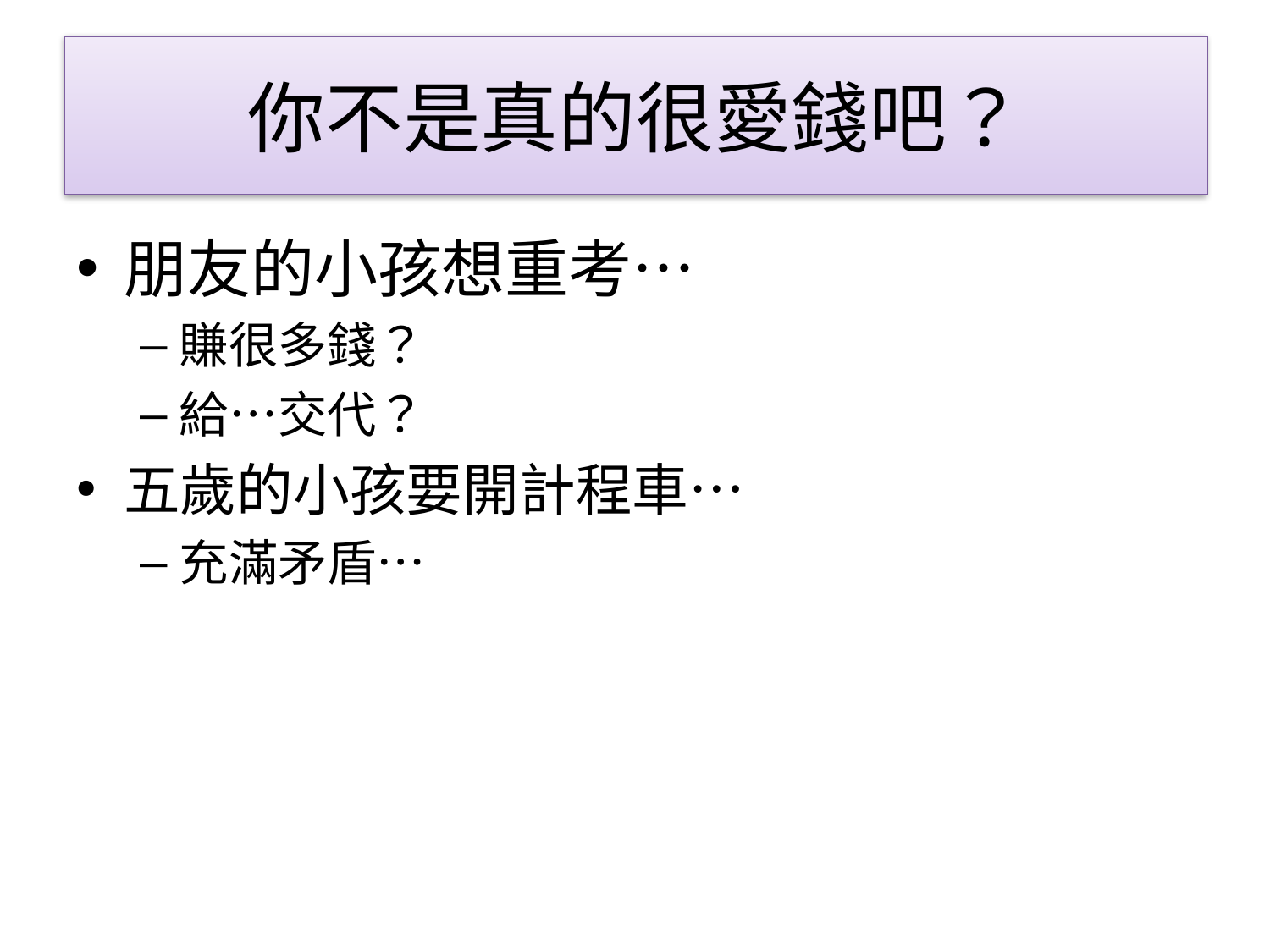

你不是真的很愛錢吧？
#
朋友的小孩想重考…
賺很多錢？
給…交代？
五歲的小孩要開計程車…
充滿矛盾…